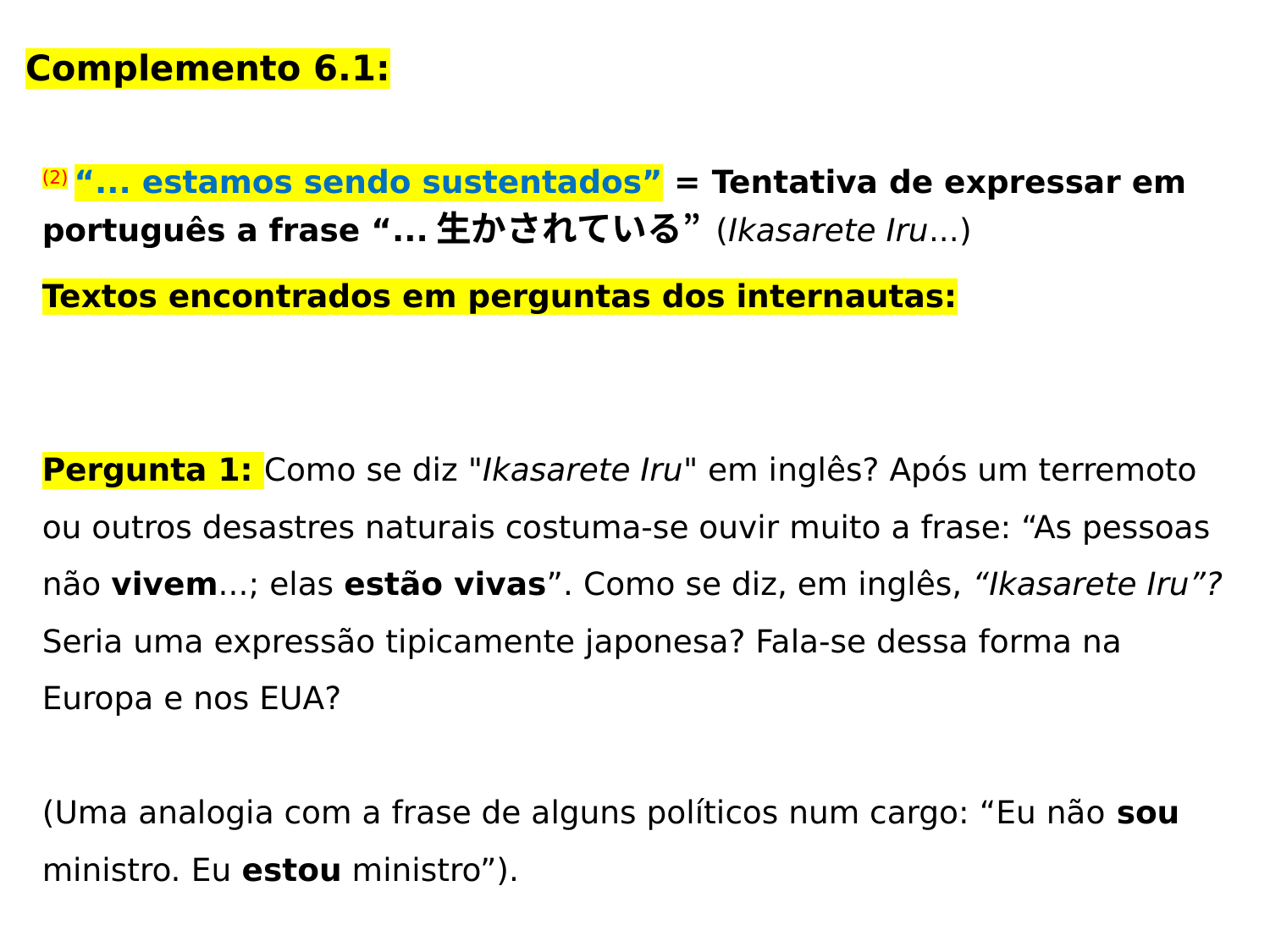

Complemento 6.1:
(2) “... estamos sendo sustentados” = Tentativa de expressar em português a frase “...生かされている” (Ikasarete Iru...)
Textos encontrados em perguntas dos internautas:
Pergunta 1: Como se diz "Ikasarete Iru" em inglês? Após um terremoto ou outros desastres naturais costuma-se ouvir muito a frase: “As pessoas não vivem...; elas estão vivas”. Como se diz, em inglês, “Ikasarete Iru”? Seria uma expressão tipicamente japonesa? Fala-se dessa forma na Europa e nos EUA?

(Uma analogia com a frase de alguns políticos num cargo: “Eu não sou ministro. Eu estou ministro”).